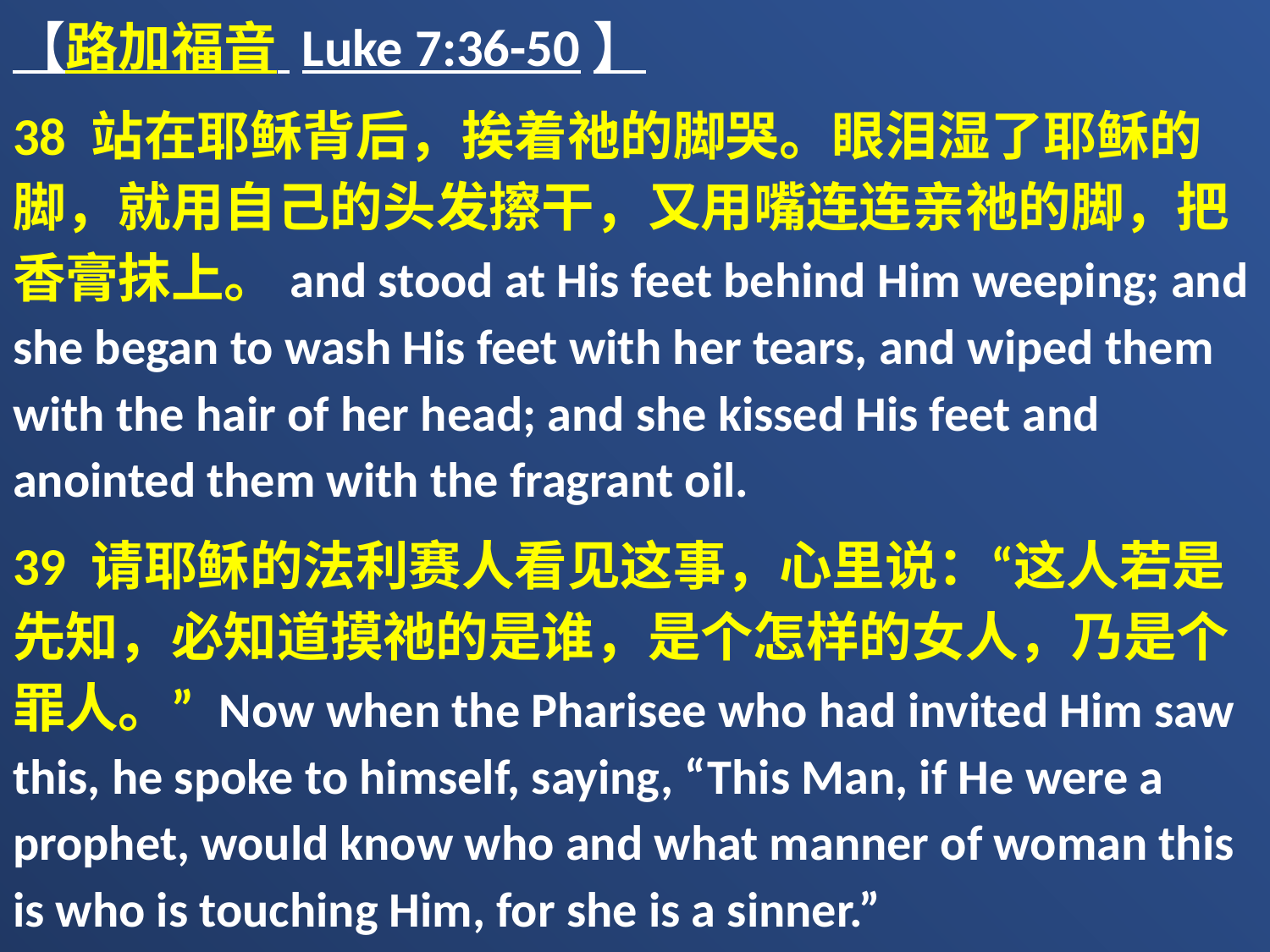

【路加福音 Luke 7:36-50】
38 站在耶稣背后，挨着祂的脚哭。眼泪湿了耶稣的脚，就用自己的头发擦干，又用嘴连连亲祂的脚，把香膏抹上。and stood at His feet behind Him weeping; and she began to wash His feet with her tears, and wiped them with the hair of her head; and she kissed His feet and anointed them with the fragrant oil.
39 请耶稣的法利赛人看见这事，心里说：“这人若是先知，必知道摸祂的是谁，是个怎样的女人，乃是个罪人。” Now when the Pharisee who had invited Him saw this, he spoke to himself, saying, “This Man, if He were a prophet, would know who and what manner of woman this is who is touching Him, for she is a sinner.”